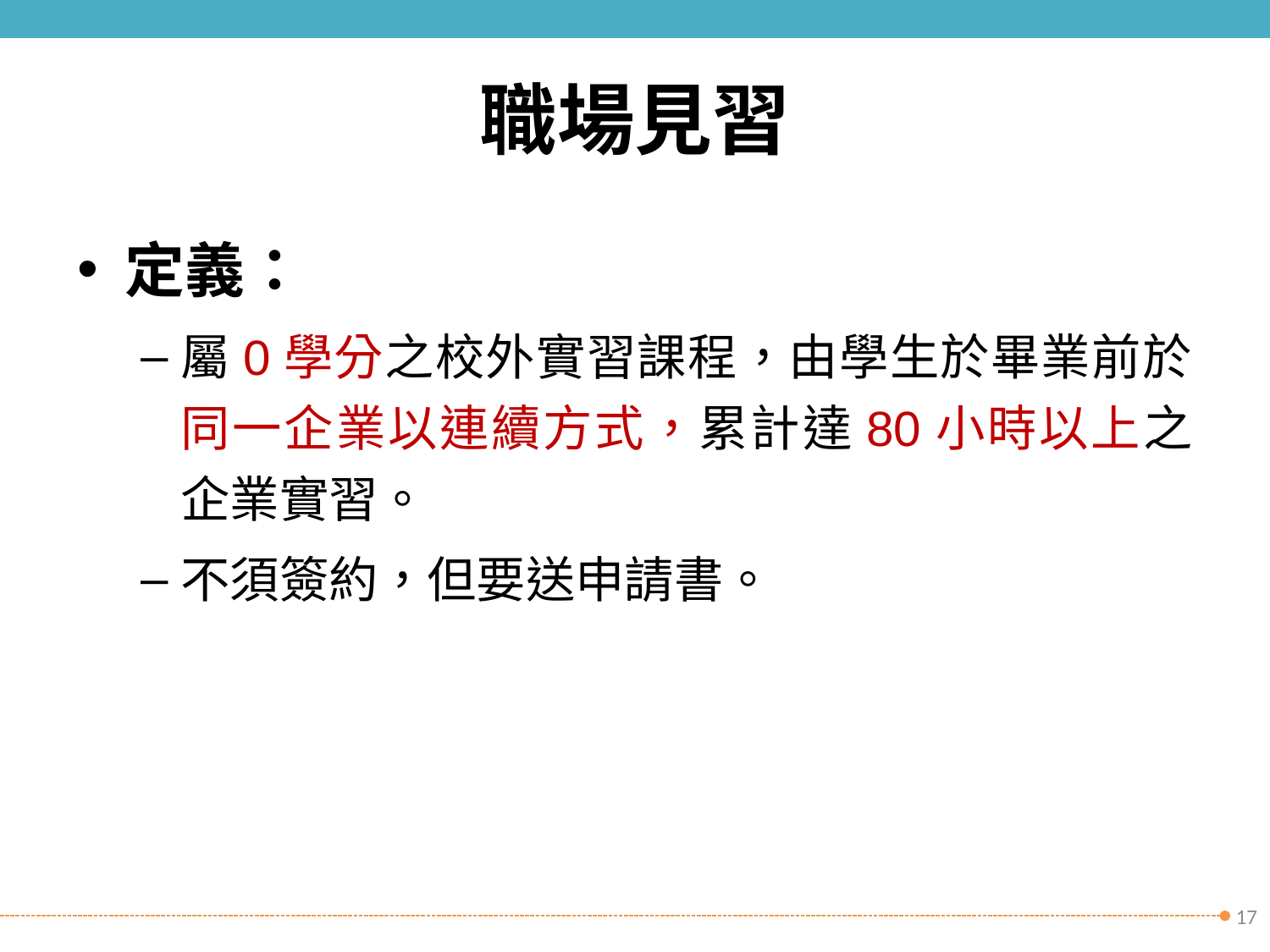

# 職場見習
定義：
屬0學分之校外實習課程，由學生於畢業前於同一企業以連續方式，累計達80小時以上之企業實習。
不須簽約，但要送申請書。
17